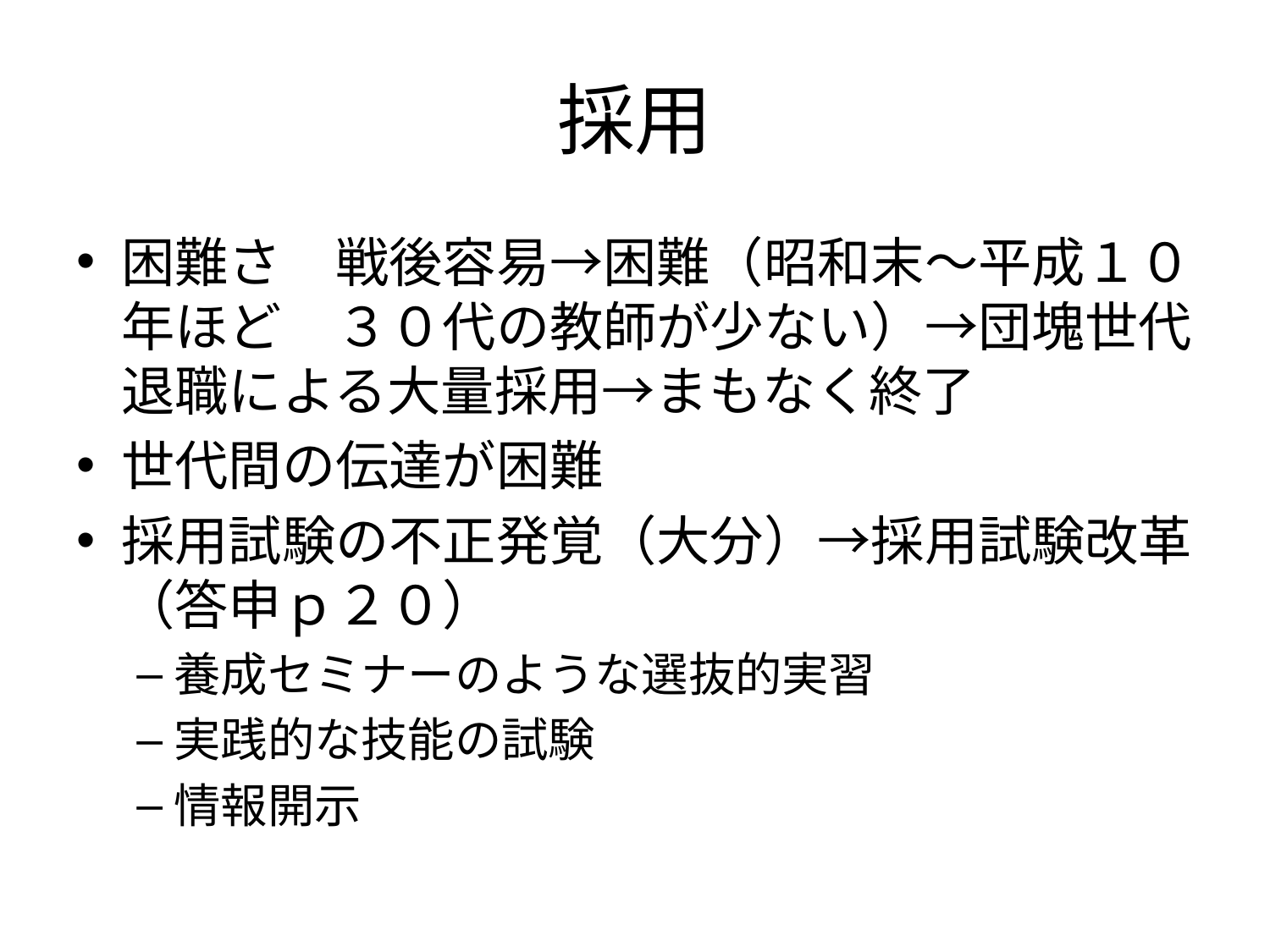

# 採用
困難さ　戦後容易→困難（昭和末～平成１０年ほど　３０代の教師が少ない）→団塊世代退職による大量採用→まもなく終了
世代間の伝達が困難
採用試験の不正発覚（大分）→採用試験改革（答申ｐ２０）
養成セミナーのような選抜的実習
実践的な技能の試験
情報開示